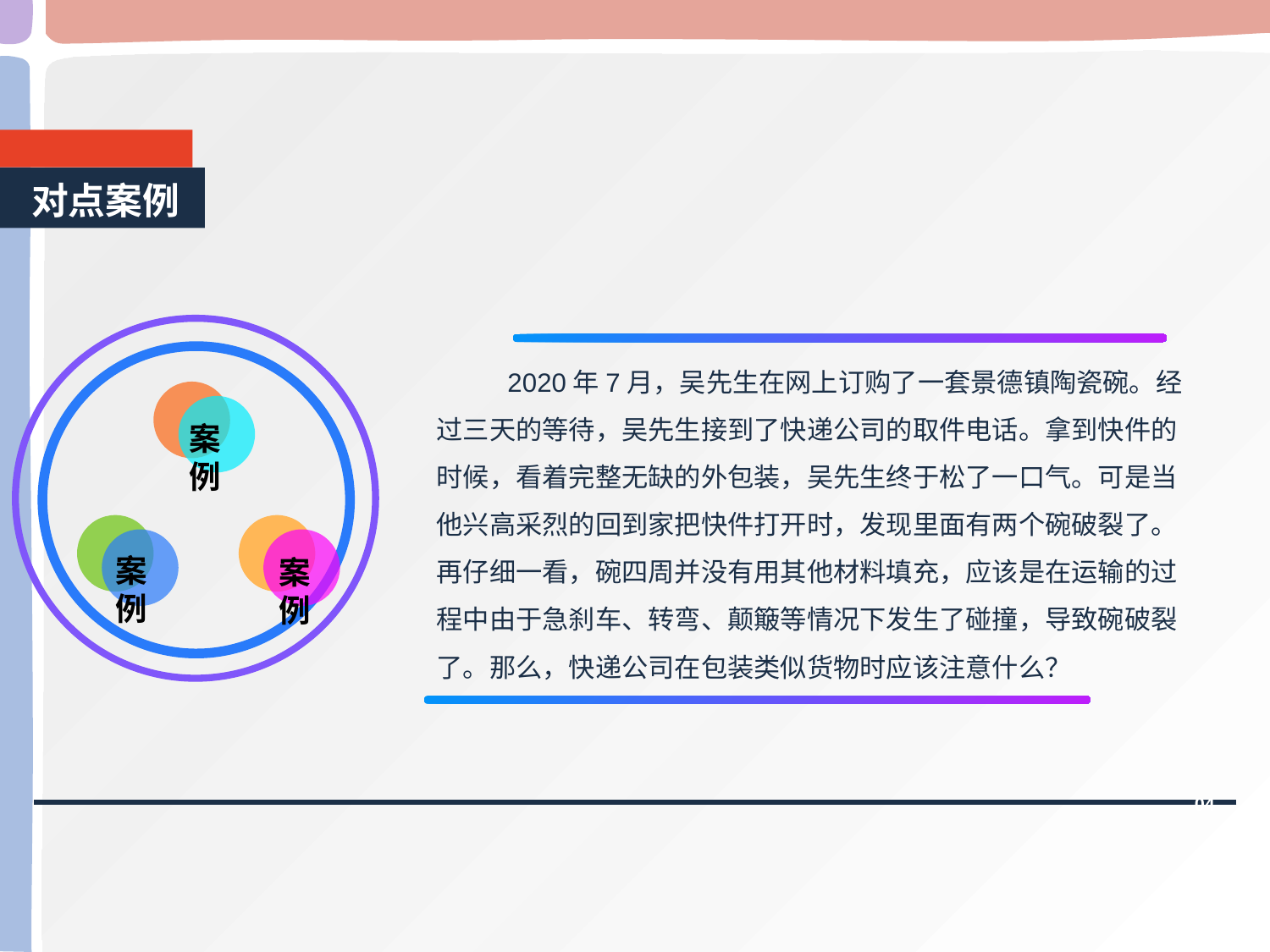

对点案例

案  例

案  例
案  例

 2020年7月，吴先生在网上订购了一套景德镇陶瓷碗。经过三天的等待，吴先生接到了快递公司的取件电话。拿到快件的时候，看着完整无缺的外包装，吴先生终于松了一口气。可是当他兴高采烈的回到家把快件打开时，发现里面有两个碗破裂了。再仔细一看，碗四周并没有用其他材料填充，应该是在运输的过程中由于急刹车、转弯、颠簸等情况下发生了碰撞，导致碗破裂了。那么，快递公司在包装类似货物时应该注意什么？
04